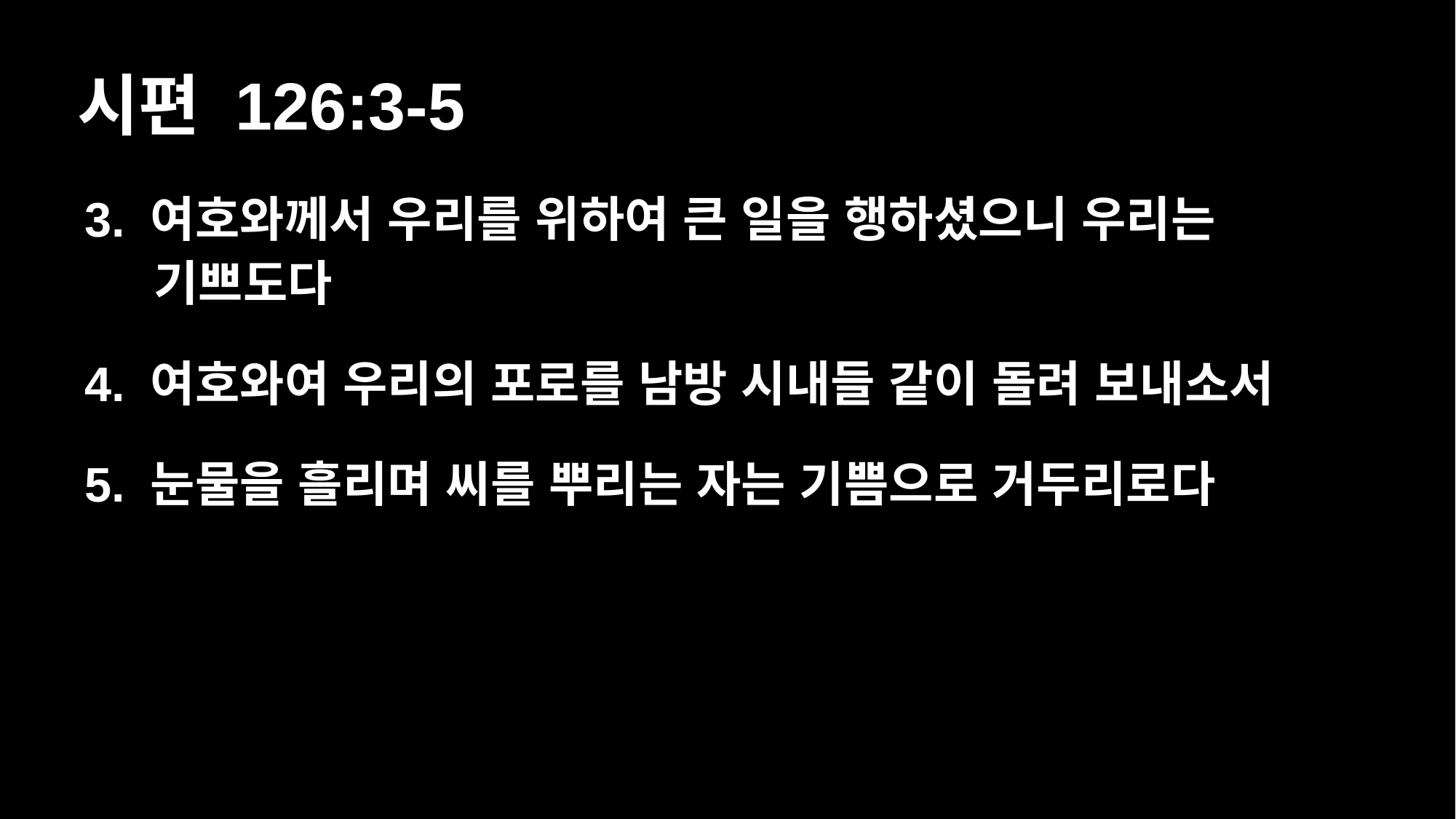

# 시편 126:3-5
3. 여호와께서 우리를 위하여 큰 일을 행하셨으니 우리는 기쁘도다
4. 여호와여 우리의 포로를 남방 시내들 같이 돌려 보내소서
5. 눈물을 흘리며 씨를 뿌리는 자는 기쁨으로 거두리로다